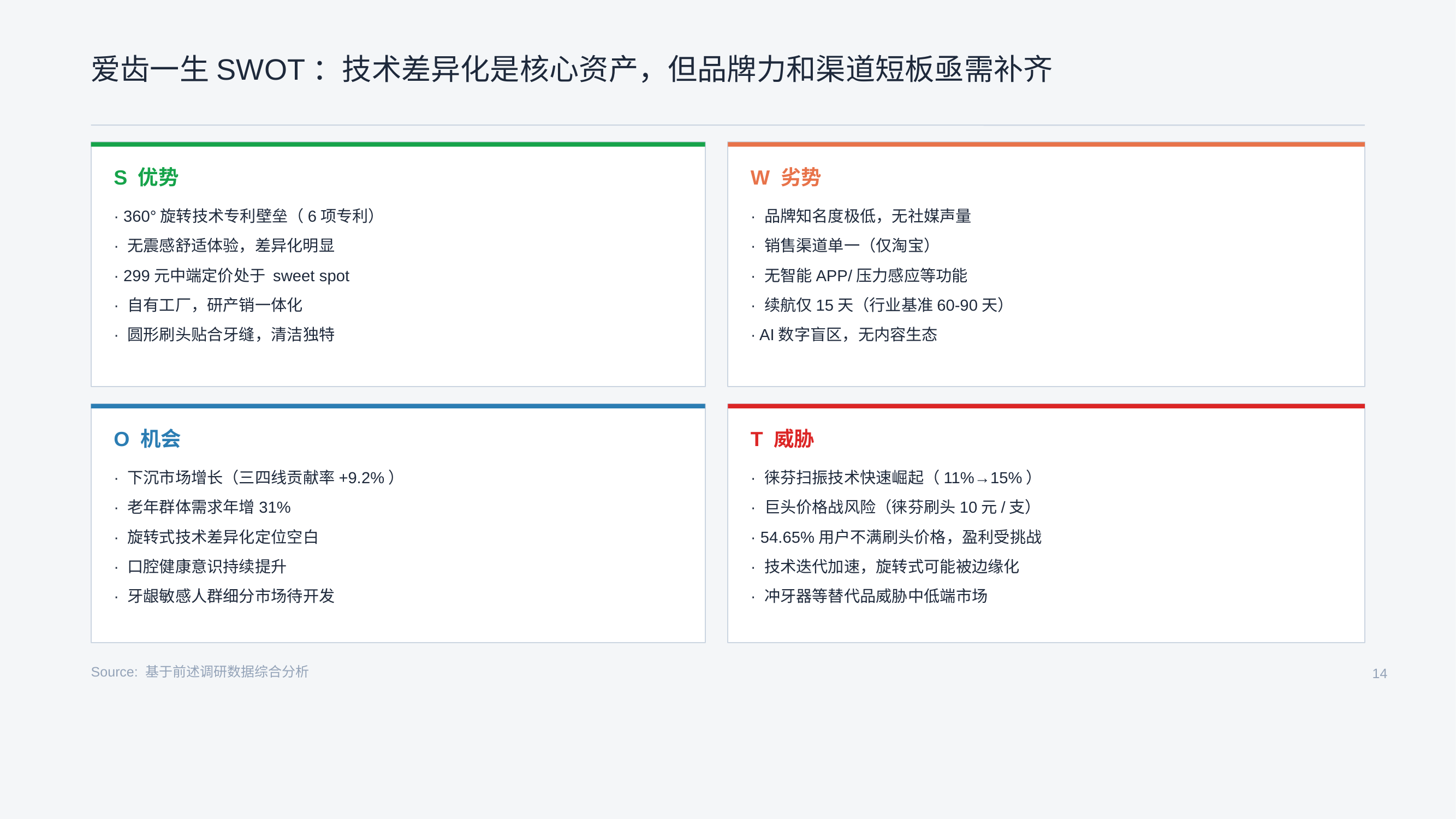

爱齿一生SWOT：技术差异化是核心资产，但品牌力和渠道短板亟需补齐

S 优势
W 劣势
· 360°旋转技术专利壁垒（6项专利）
· 无震感舒适体验，差异化明显
· 299元中端定价处于 sweet spot
· 自有工厂，研产销一体化
· 圆形刷头贴合牙缝，清洁独特
· 品牌知名度极低，无社媒声量
· 销售渠道单一（仅淘宝）
· 无智能APP/压力感应等功能
· 续航仅15天（行业基准60-90天）
· AI数字盲区，无内容生态

O 机会
T 威胁
· 下沉市场增长（三四线贡献率+9.2%）
· 老年群体需求年增31%
· 旋转式技术差异化定位空白
· 口腔健康意识持续提升
· 牙龈敏感人群细分市场待开发
· 徕芬扫振技术快速崛起（11%→15%）
· 巨头价格战风险（徕芬刷头10元/支）
· 54.65%用户不满刷头价格，盈利受挑战
· 技术迭代加速，旋转式可能被边缘化
· 冲牙器等替代品威胁中低端市场
Source: 基于前述调研数据综合分析
14